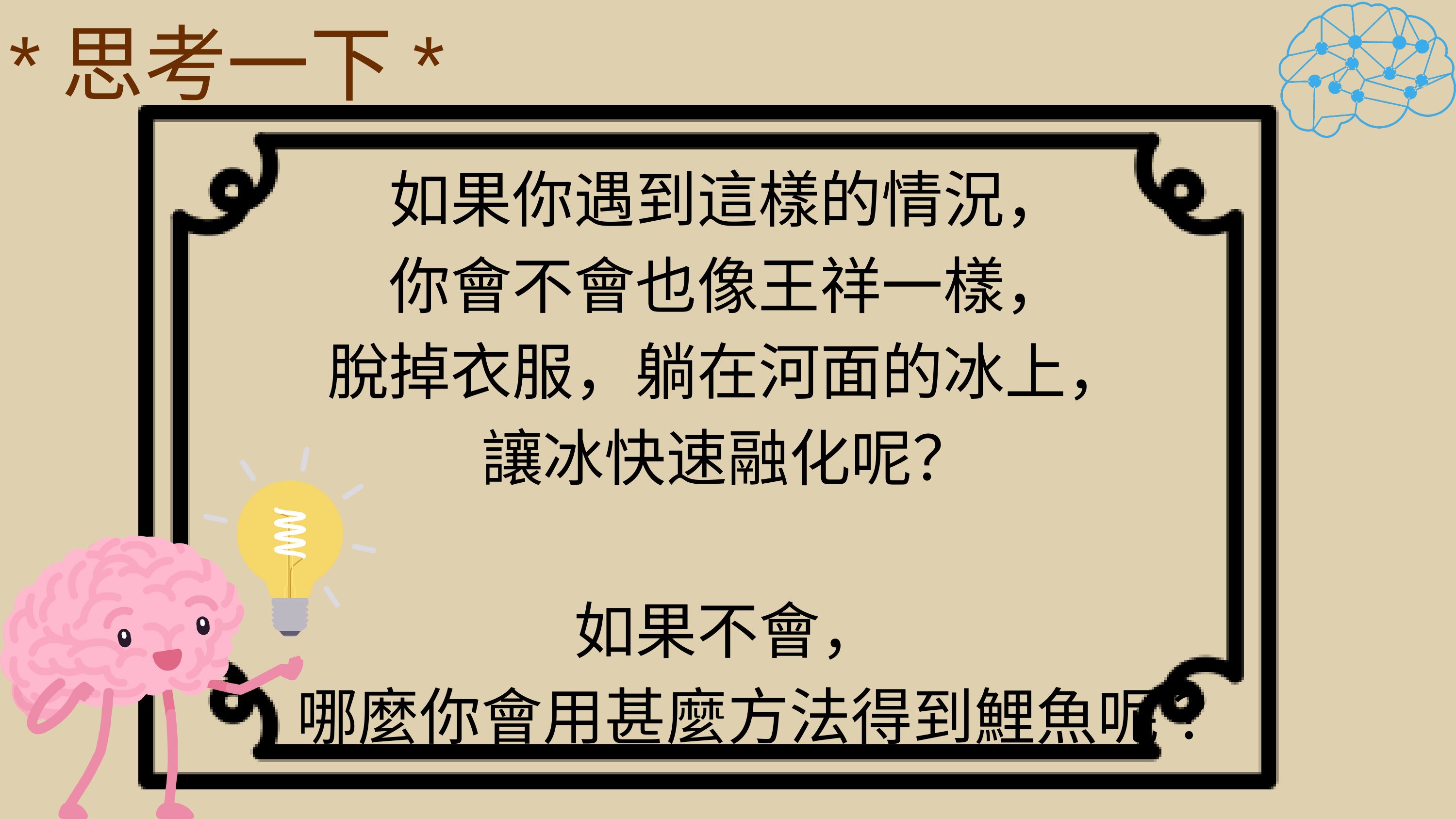

*思考一下*

如果你遇到這樣的情況，
你會不會也像王祥一樣，
脫掉衣服，躺在河面的冰上，
讓冰快速融化呢？

如果不會，
哪麼你會用甚麼方法得到鯉魚呢？